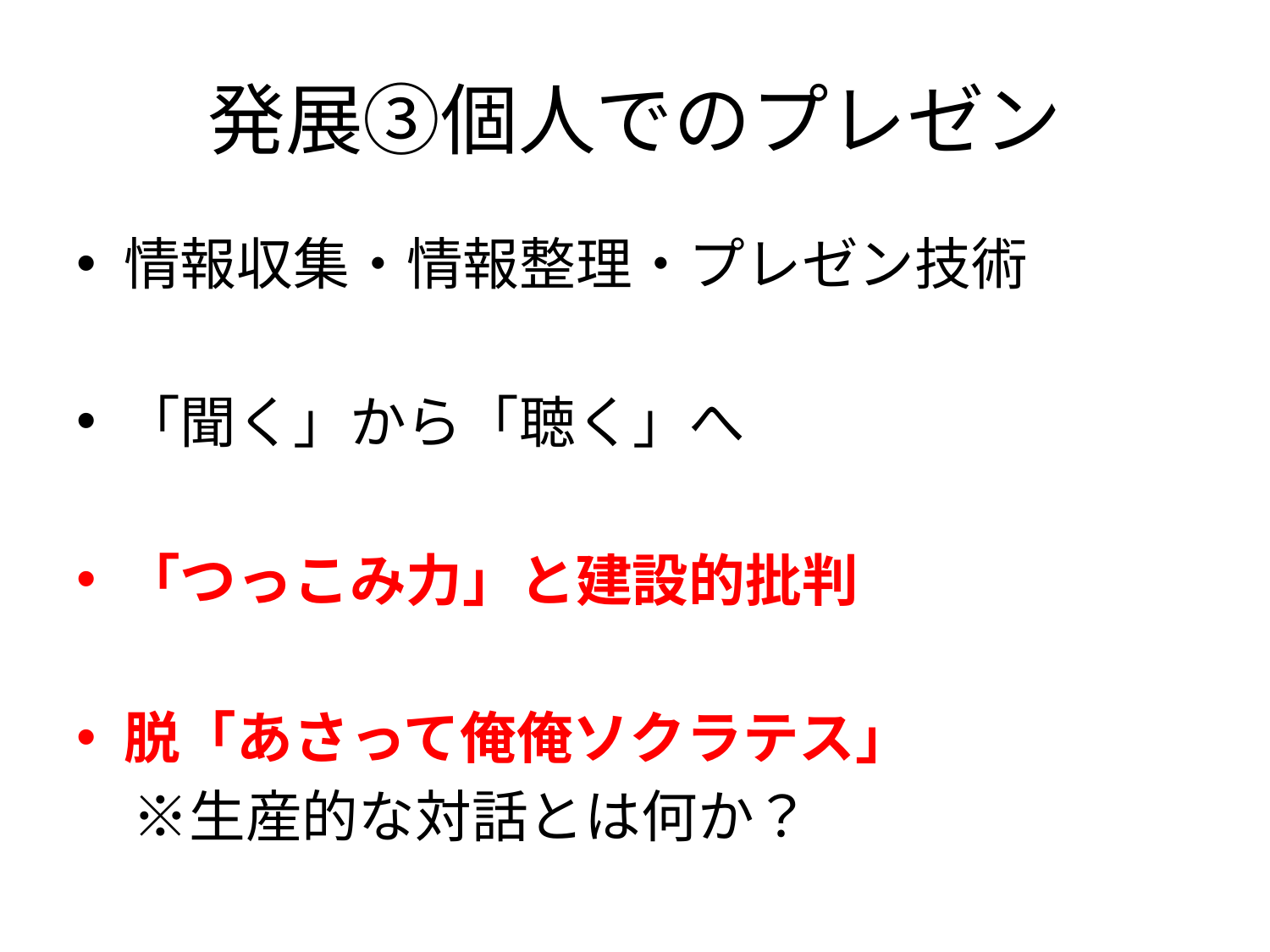

# 発展③個人でのプレゼン
情報収集・情報整理・プレゼン技術

「聞く」から「聴く」へ

「つっこみ力」と建設的批判

脱「あさって俺俺ソクラテス」
　※生産的な対話とは何か？